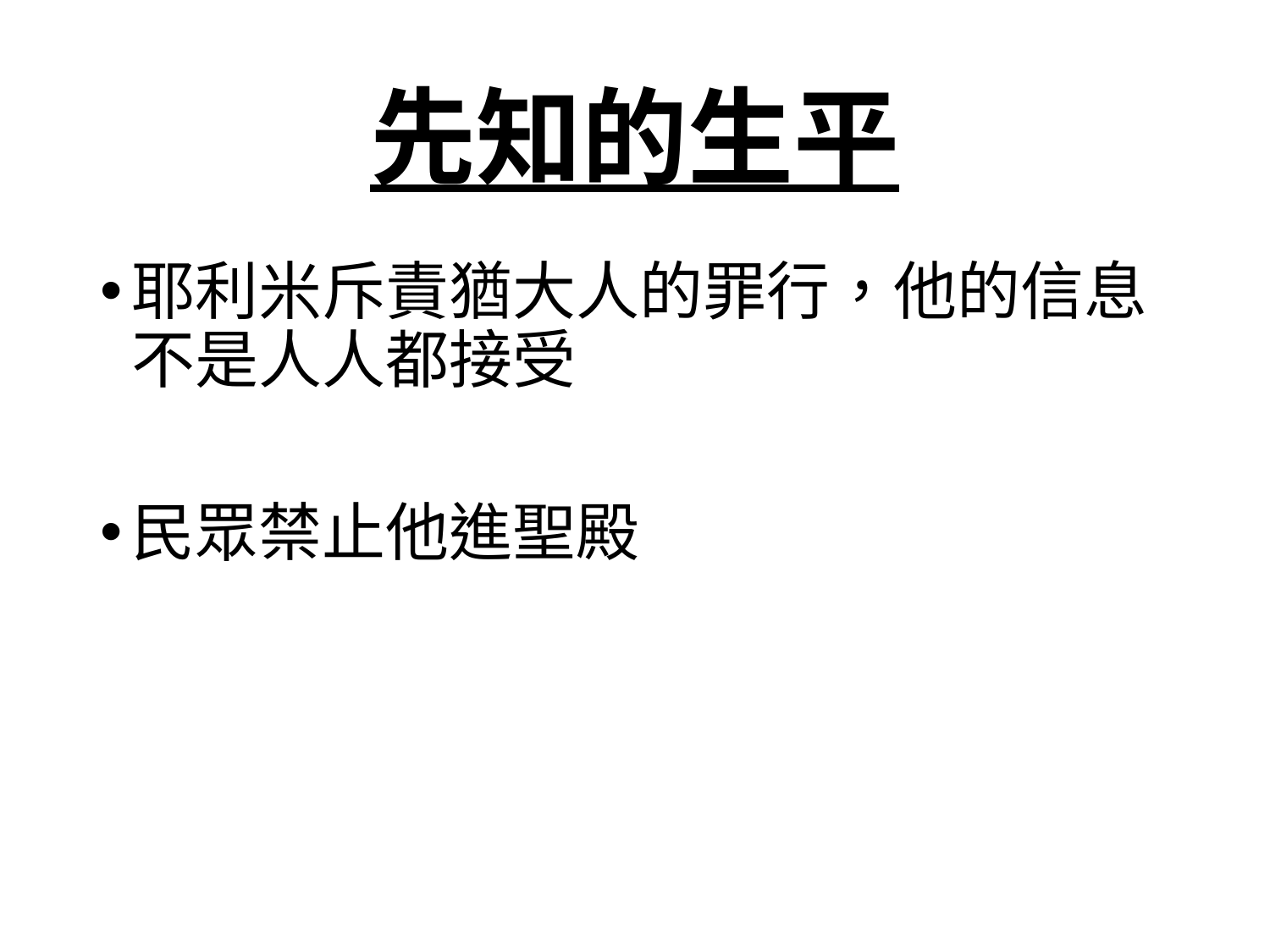

# 先知的生平
耶利米斥責猶大人的罪行，他的信息不是人人都接受

民眾禁止他進聖殿